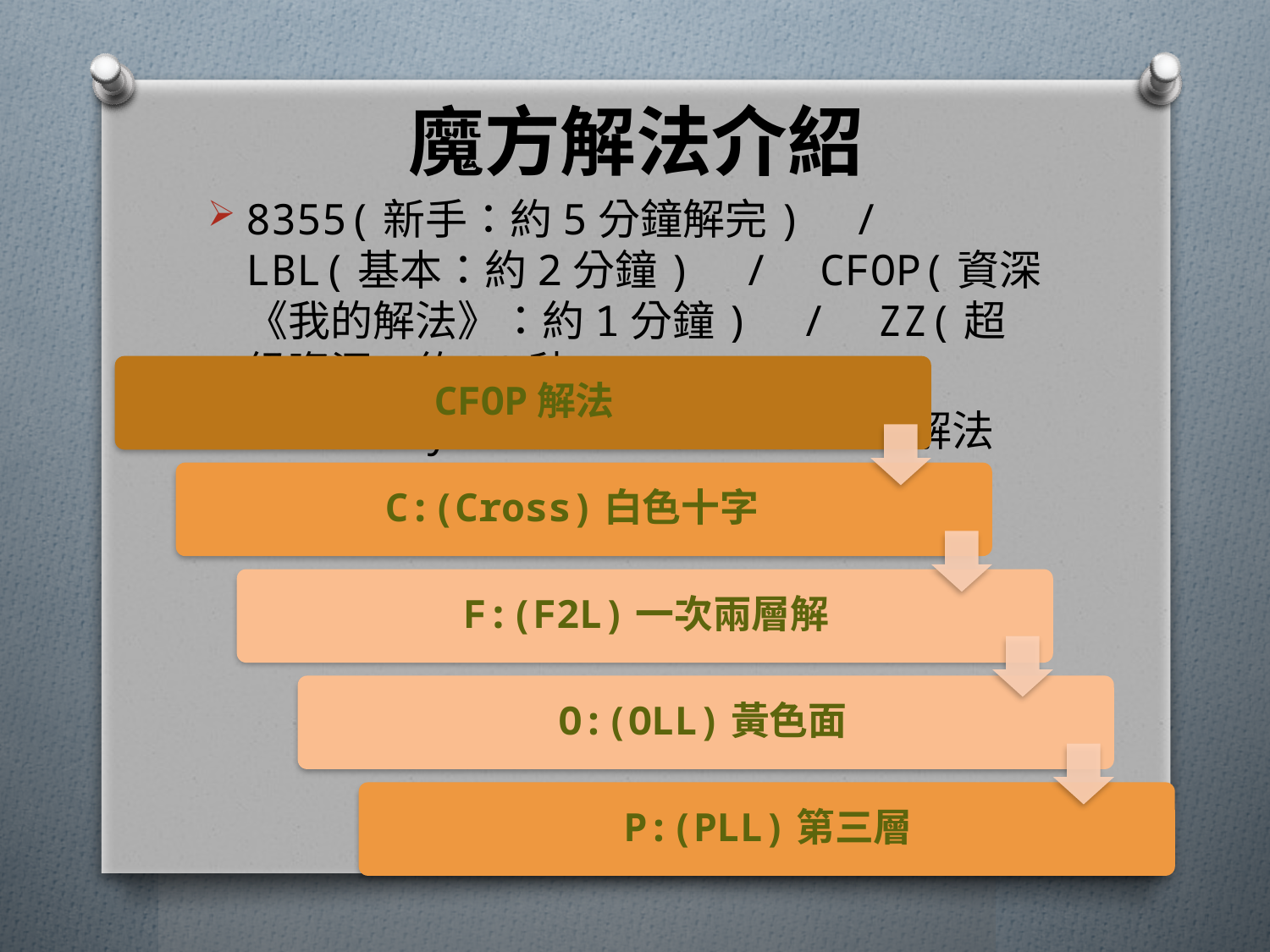

# 魔方解法介紹
8355(新手：約5分鐘解完)  /  LBL(基本：約2分鐘)  /  CFOP(資深《我的解法》：約1分鐘)  /  ZZ(超級資深：約30秒)
註：可至youtube搜尋適合自己的解法

CFOP解法
C:(Cross)白色十字
F:(F2L)一次兩層解
O:(OLL)黃色面
P:(PLL)第三層

6